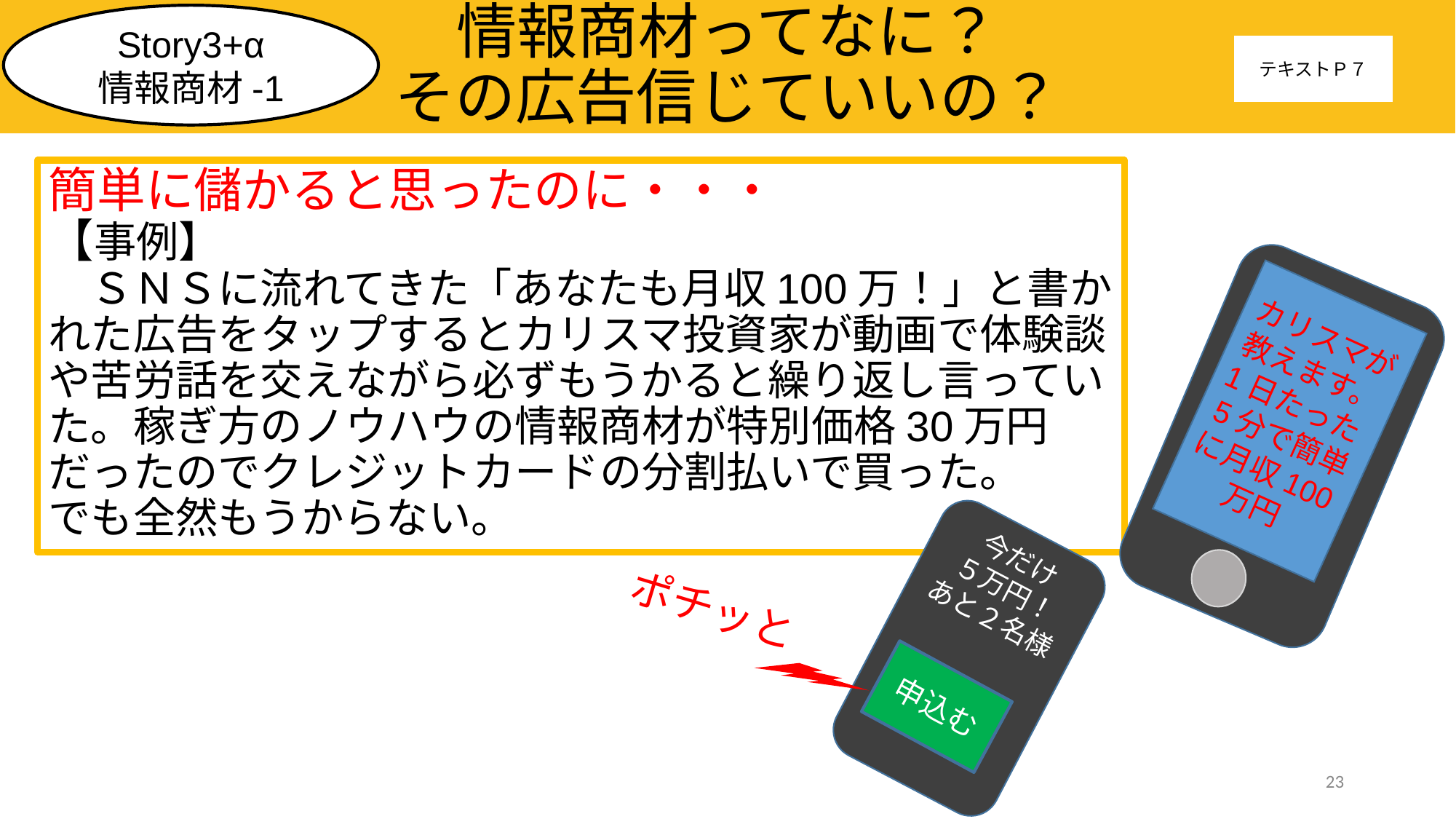

# 情報商材ってなに？ その広告信じていいの？
Story3+α
情報商材-1
テキストＰ７
簡単に儲かると思ったのに・・・
【事例】
　ＳＮＳに流れてきた「あなたも月収100万！」と書かれた広告をタップするとカリスマ投資家が動画で体験談や苦労話を交えながら必ずもうかると繰り返し言っていた。稼ぎ方のノウハウの情報商材が特別価格30万円だったのでクレジットカードの分割払いで買った。
でも全然もうからない。

カリスマが教えます。
1日たった5分で簡単に月収100万円

今だけ
５万円！
あと２名様
申込む
ポチッと

23